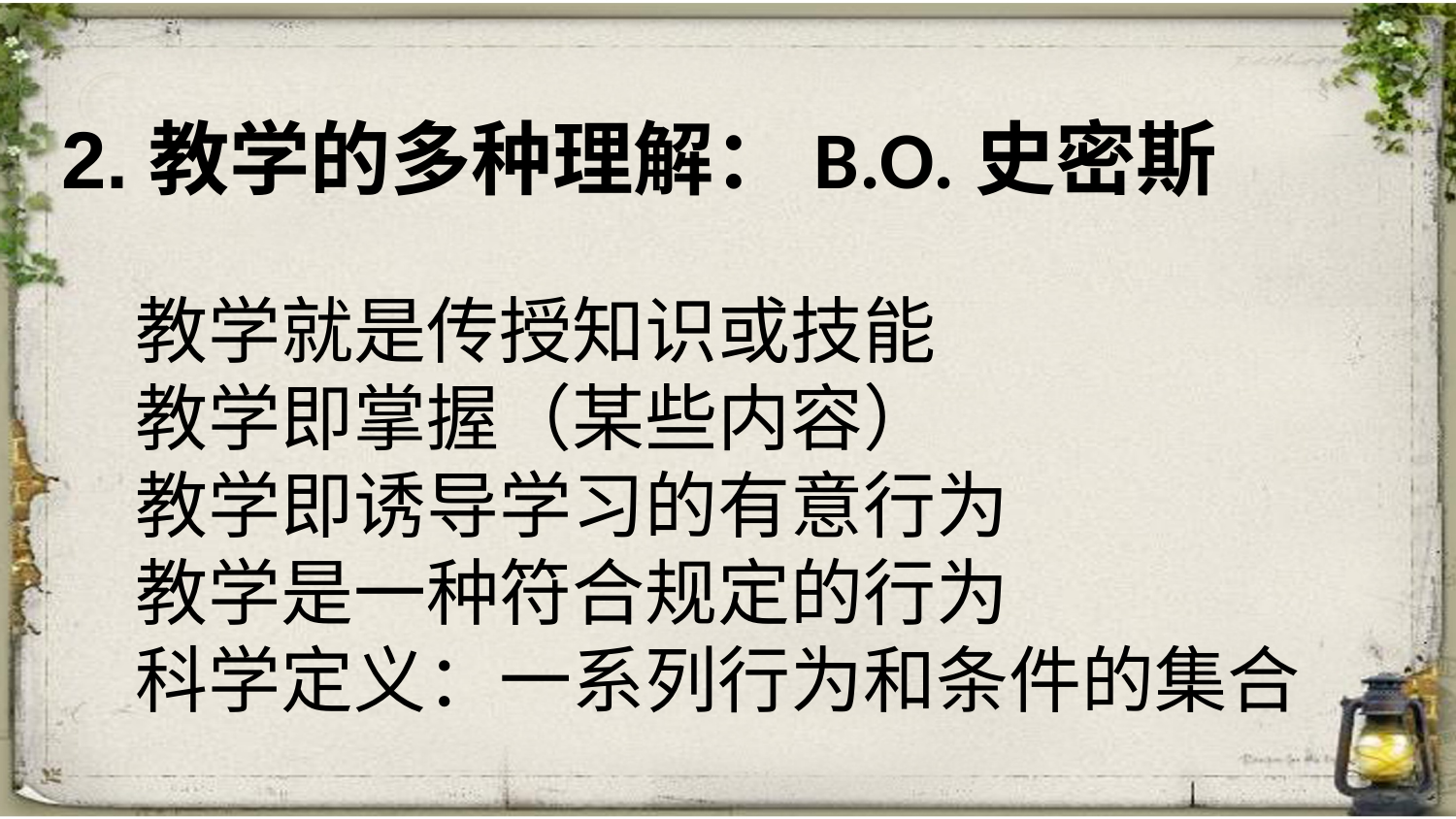

2.教学的多种理解：B.O.史密斯

教学就是传授知识或技能
教学即掌握（某些内容）
教学即诱导学习的有意行为
教学是一种符合规定的行为
科学定义：一系列行为和条件的集合